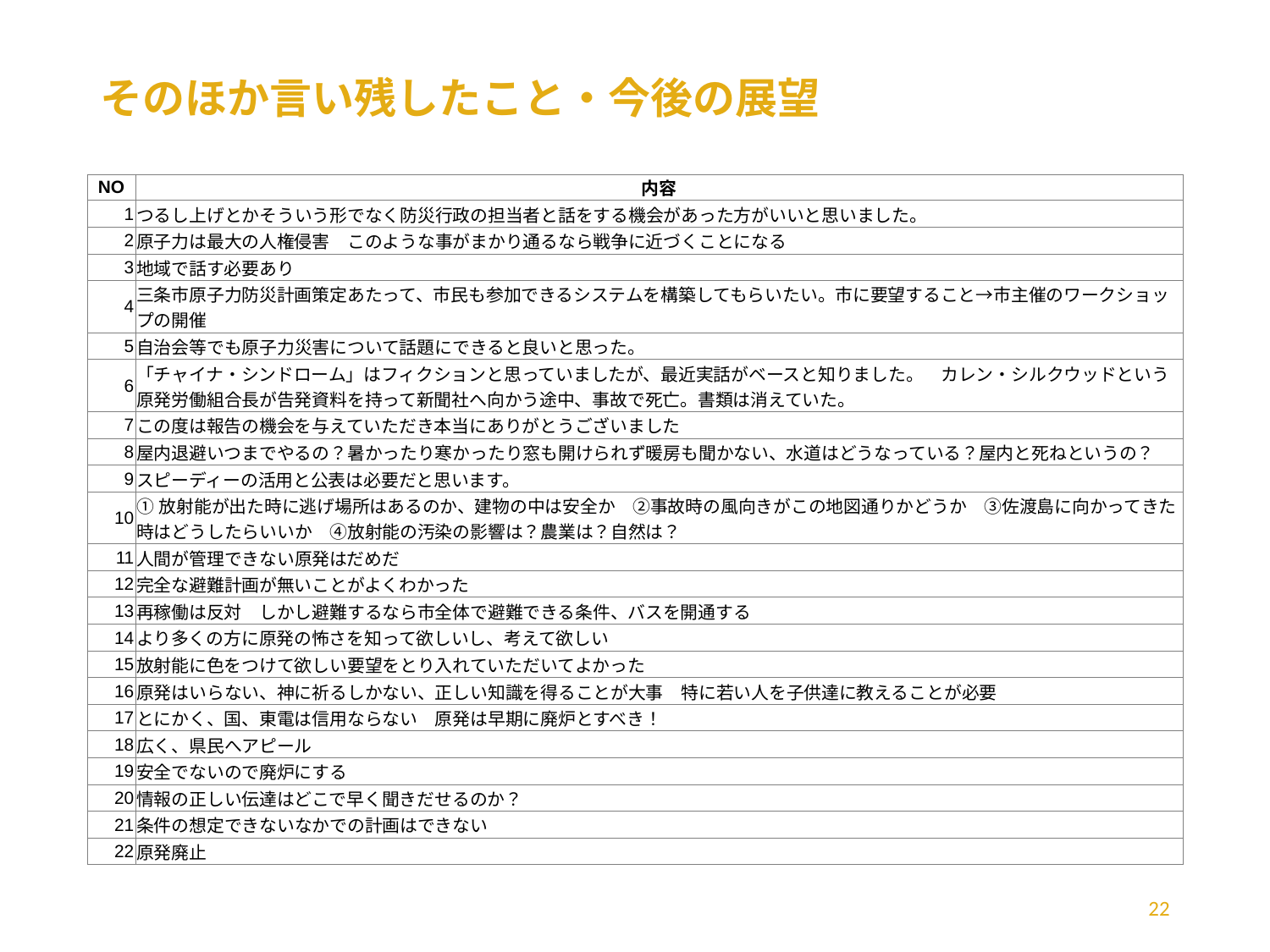

# そのほか言い残したこと・今後の展望
| NO | 内容 |
| --- | --- |
| 1 | つるし上げとかそういう形でなく防災行政の担当者と話をする機会があった方がいいと思いました。 |
| 2 | 原子力は最大の人権侵害　このような事がまかり通るなら戦争に近づくことになる |
| 3 | 地域で話す必要あり |
| 4 | 三条市原子力防災計画策定あたって、市民も参加できるシステムを構築してもらいたい。市に要望すること→市主催のワークショップの開催 |
| 5 | 自治会等でも原子力災害について話題にできると良いと思った。 |
| 6 | 「チャイナ・シンドローム」はフィクションと思っていましたが、最近実話がベースと知りました。　カレン・シルクウッドという原発労働組合長が告発資料を持って新聞社へ向かう途中、事故で死亡。書類は消えていた。 |
| 7 | この度は報告の機会を与えていただき本当にありがとうございました |
| 8 | 屋内退避いつまでやるの？暑かったり寒かったり窓も開けられず暖房も聞かない、水道はどうなっている？屋内と死ねというの？ |
| 9 | スピーディーの活用と公表は必要だと思います。 |
| 10 | ①放射能が出た時に逃げ場所はあるのか、建物の中は安全か　②事故時の風向きがこの地図通りかどうか　③佐渡島に向かってきた時はどうしたらいいか　④放射能の汚染の影響は？農業は？自然は？ |
| 11 | 人間が管理できない原発はだめだ |
| 12 | 完全な避難計画が無いことがよくわかった |
| 13 | 再稼働は反対　しかし避難するなら市全体で避難できる条件、バスを開通する |
| 14 | より多くの方に原発の怖さを知って欲しいし、考えて欲しい |
| 15 | 放射能に色をつけて欲しい要望をとり入れていただいてよかった |
| 16 | 原発はいらない、神に祈るしかない、正しい知識を得ることが大事　特に若い人を子供達に教えることが必要 |
| 17 | とにかく、国、東電は信用ならない　原発は早期に廃炉とすべき！ |
| 18 | 広く、県民へアピール |
| 19 | 安全でないので廃炉にする |
| 20 | 情報の正しい伝達はどこで早く聞きだせるのか？ |
| 21 | 条件の想定できないなかでの計画はできない |
| 22 | 原発廃止 |
22